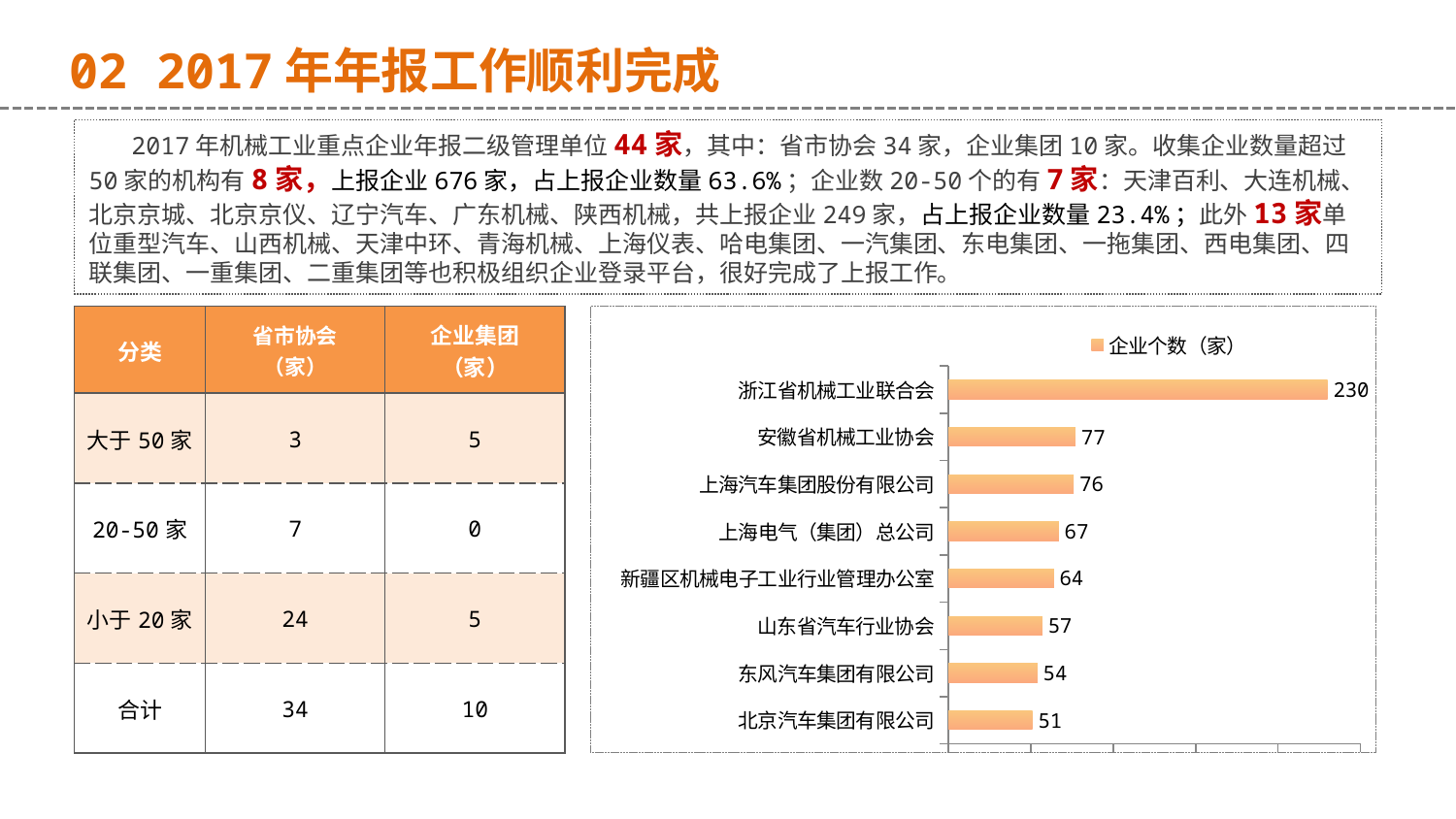

02 2017年年报工作顺利完成
2017年机械工业重点企业年报二级管理单位44家，其中：省市协会34家，企业集团10家。收集企业数量超过50家的机构有8家，上报企业676家，占上报企业数量63.6%；企业数20-50个的有7家：天津百利、大连机械、北京京城、北京京仪、辽宁汽车、广东机械、陕西机械，共上报企业249家，占上报企业数量23.4%；此外13家单位重型汽车、山西机械、天津中环、青海机械、上海仪表、哈电集团、一汽集团、东电集团、一拖集团、西电集团、四联集团、一重集团、二重集团等也积极组织企业登录平台，很好完成了上报工作。
| 分类 | 省市协会 （家） | 企业集团 （家） |
| --- | --- | --- |
| 大于50家 | 3 | 5 |
| 20-50家 | 7 | 0 |
| 小于20家 | 24 | 5 |
| 合计 | 34 | 10 |

### Chart

| Category | 企业个数（家） |
|---|---|
|   北京汽车集团有限公司 | 51.0 |
|   东风汽车集团有限公司 | 54.0 |
|   山东省汽车行业协会 | 57.0 |
|   新疆区机械电子工业行业管理办公室 | 64.0 |
|   上海电气（集团）总公司 | 67.0 |
|   上海汽车集团股份有限公司 | 76.0 |
|   安徽省机械工业协会 | 77.0 |
|   浙江省机械工业联合会 | 230.0 |
5